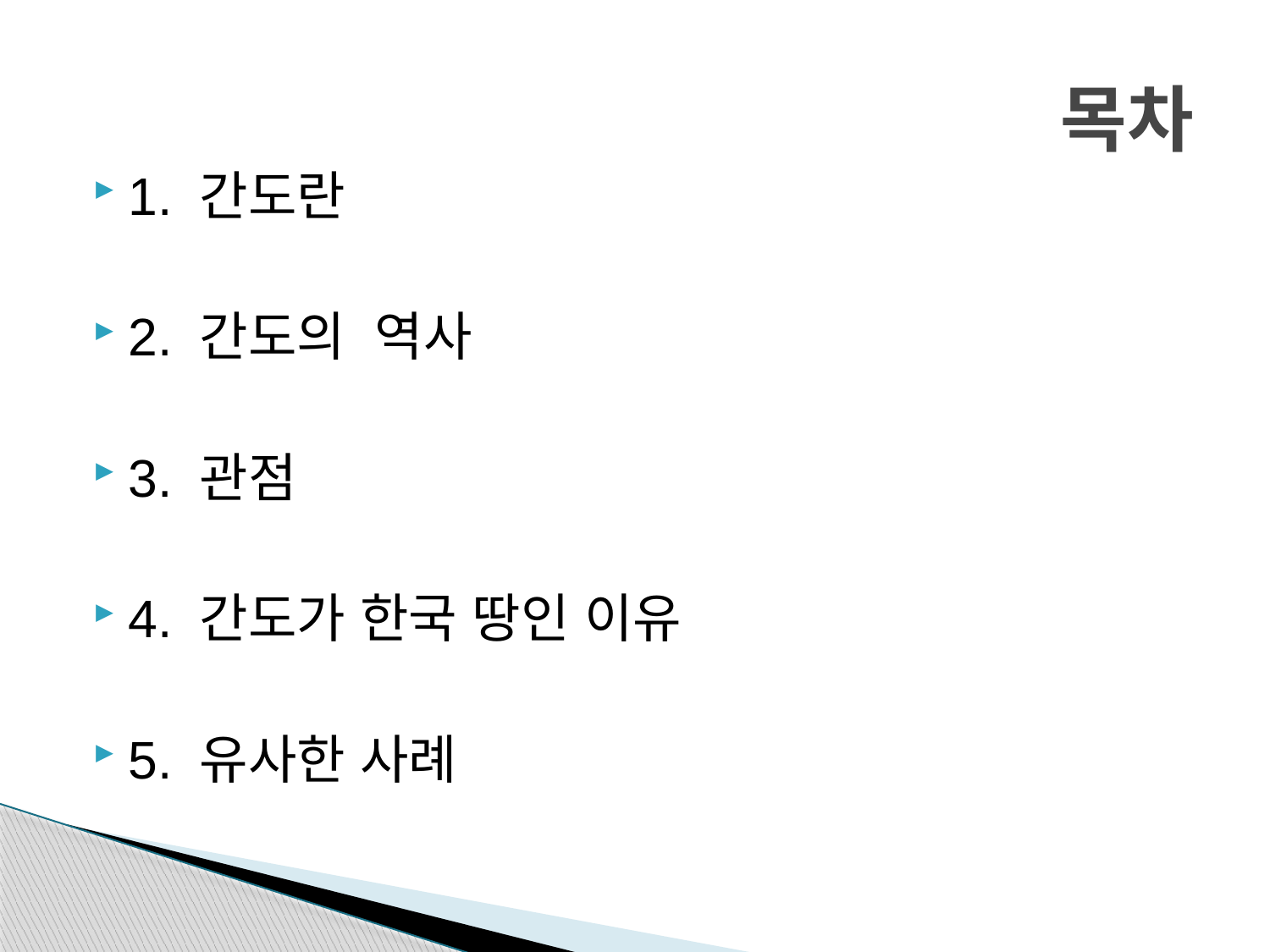

# 목차
1. 간도란

2. 간도의  역사

3. 관점

4. 간도가 한국 땅인 이유

5. 유사한 사례